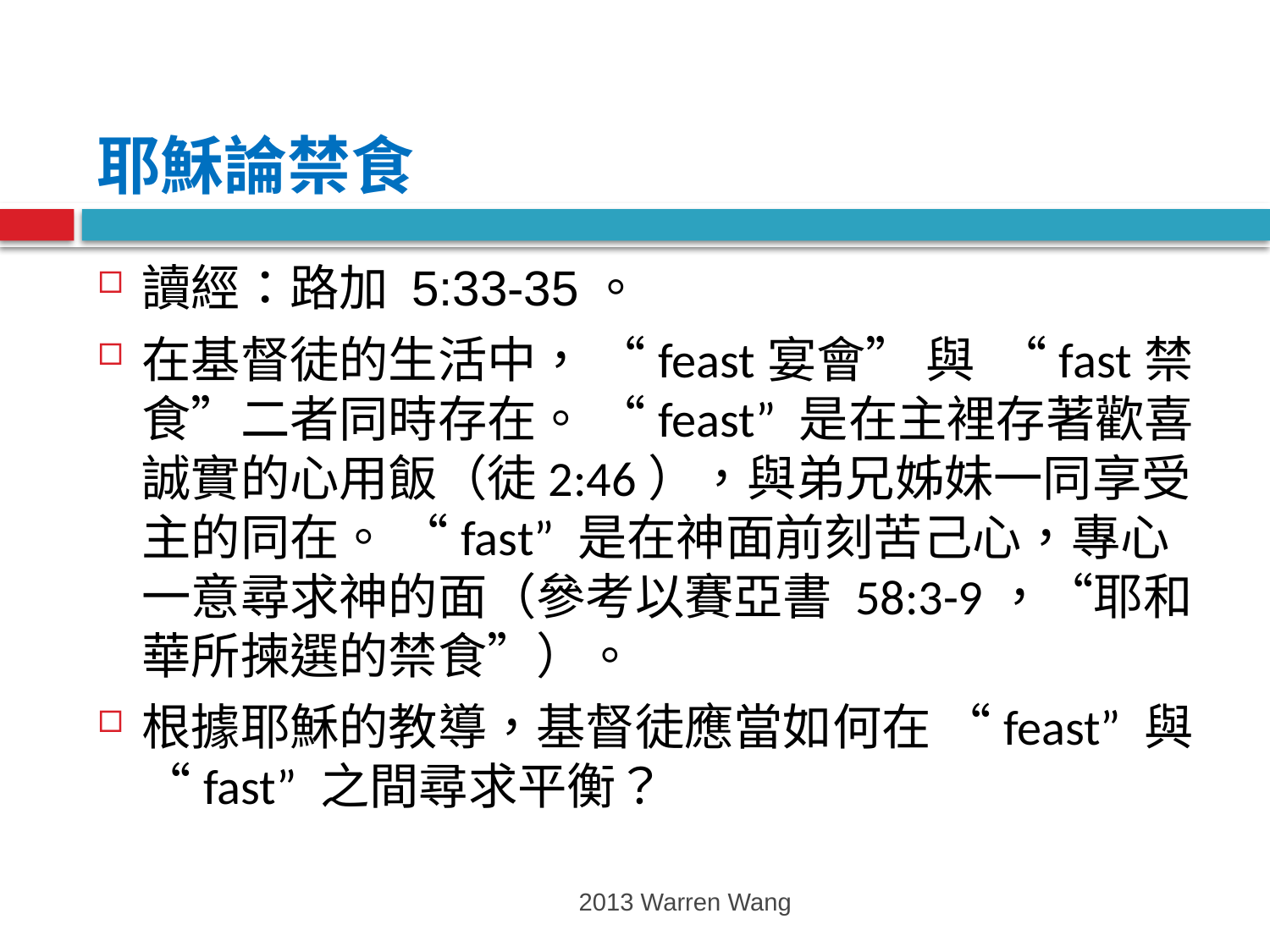

# 耶穌論禁食
讀經：路加 5:33-35。
在基督徒的生活中， “feast宴會” 與  “fast禁食”二者同時存在。 “feast” 是在主裡存著歡喜誠實的心用飯（徒2:46），與弟兄姊妹一同享受主的同在。 “fast” 是在神面前刻苦己心，專心一意尋求神的面（參考以賽亞書 58:3-9，“耶和華所揀選的禁食”）。
根據耶穌的教導，基督徒應當如何在 “feast” 與 “fast” 之間尋求平衡？
2013 Warren Wang